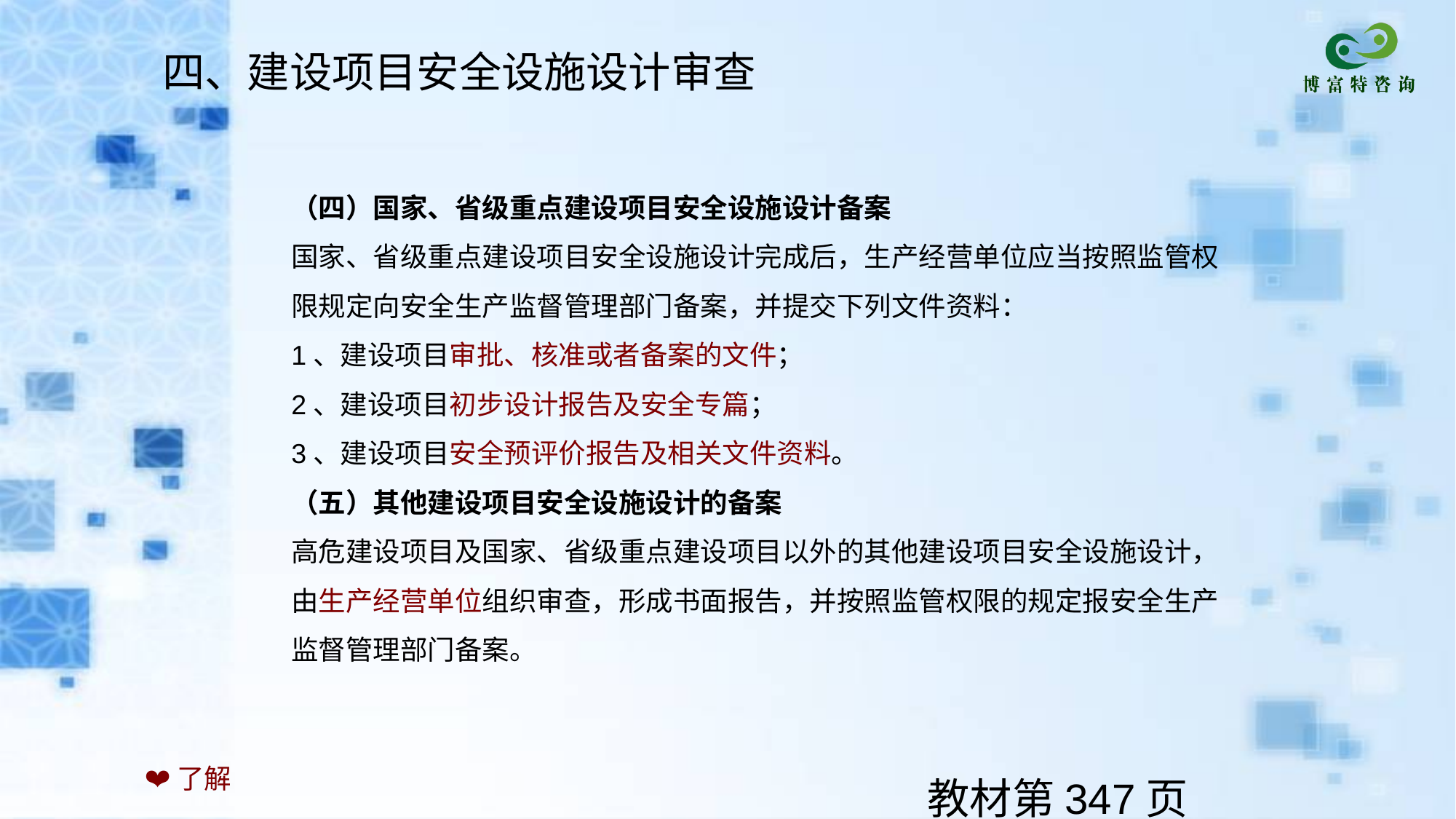

四、建设项目安全设施设计审查
（四）国家、省级重点建设项目安全设施设计备案
国家、省级重点建设项目安全设施设计完成后，生产经营单位应当按照监管权限规定向安全生产监督管理部门备案，并提交下列文件资料：
1、建设项目审批、核准或者备案的文件；
2、建设项目初步设计报告及安全专篇；
3、建设项目安全预评价报告及相关文件资料。
（五）其他建设项目安全设施设计的备案
高危建设项目及国家、省级重点建设项目以外的其他建设项目安全设施设计，由生产经营单位组织审查，形成书面报告，并按照监管权限的规定报安全生产监督管理部门备案。
❤了解
教材第347页